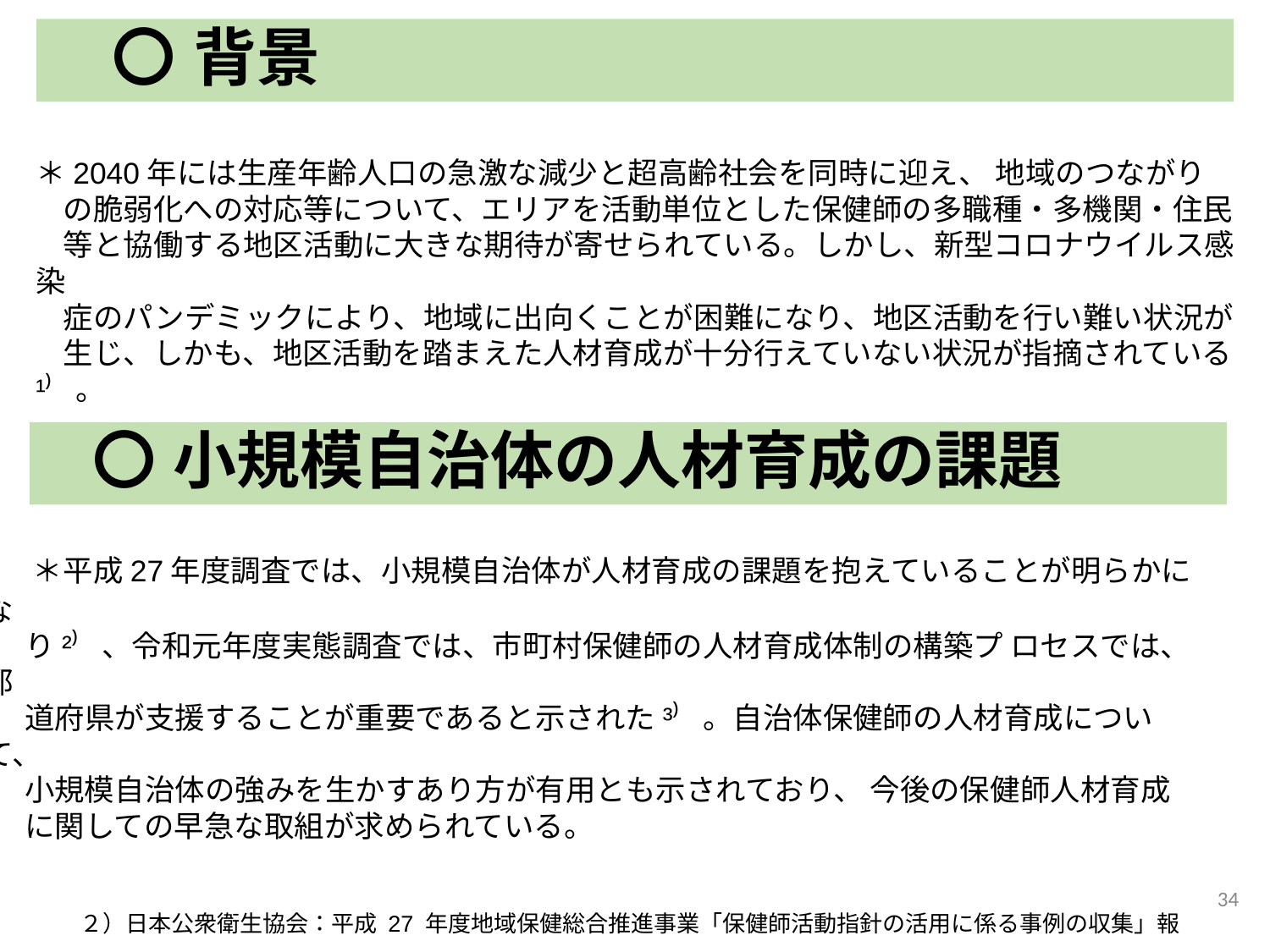

〇 背景

＊2040年には生産年齢人口の急激な減少と超高齢社会を同時に迎え、 地域のつながり
   の脆弱化への対応等について、エリアを活動単位とした保健師の多職種・多機関・住民
   等と協働する地区活動に大きな期待が寄せられている。しかし、新型コロナウイルス感染
   症のパンデミックにより、地域に出向くことが困難になり、地区活動を行い難い状況が
   生じ、しかも、地区活動を踏まえた人材育成が十分行えていない状況が指摘されている¹⁾。

　　１）厚生労働省（2024）：令和５年度地域保健対策・保健師活動ワーキンググループ報告書

  〇 小規模自治体の人材育成の課題

　＊平成27年度調査では、小規模自治体が人材育成の課題を抱えていることが明らかにな
     り²⁾、令和元年度実態調査では、市町村保健師の人材育成体制の構築プ ロセスでは、都
     道府県が支援することが重要であると示された³⁾。自治体保健師の人材育成について、
     小規模自治体の強みを生かすあり方が有用とも示されており、 今後の保健師人材育成
     に関しての早急な取組が求められている。

　　　　 ２）日本公衆衛生協会：平成 27 年度地域保健総合推進事業「保健師活動指針の活用に係る事例の収集」報告書
　     　３）日本公衆衛生協会：令和元年度地域保健総合推進事業「市町村保健師の人材育成体制の構築支援事業」報告書

34